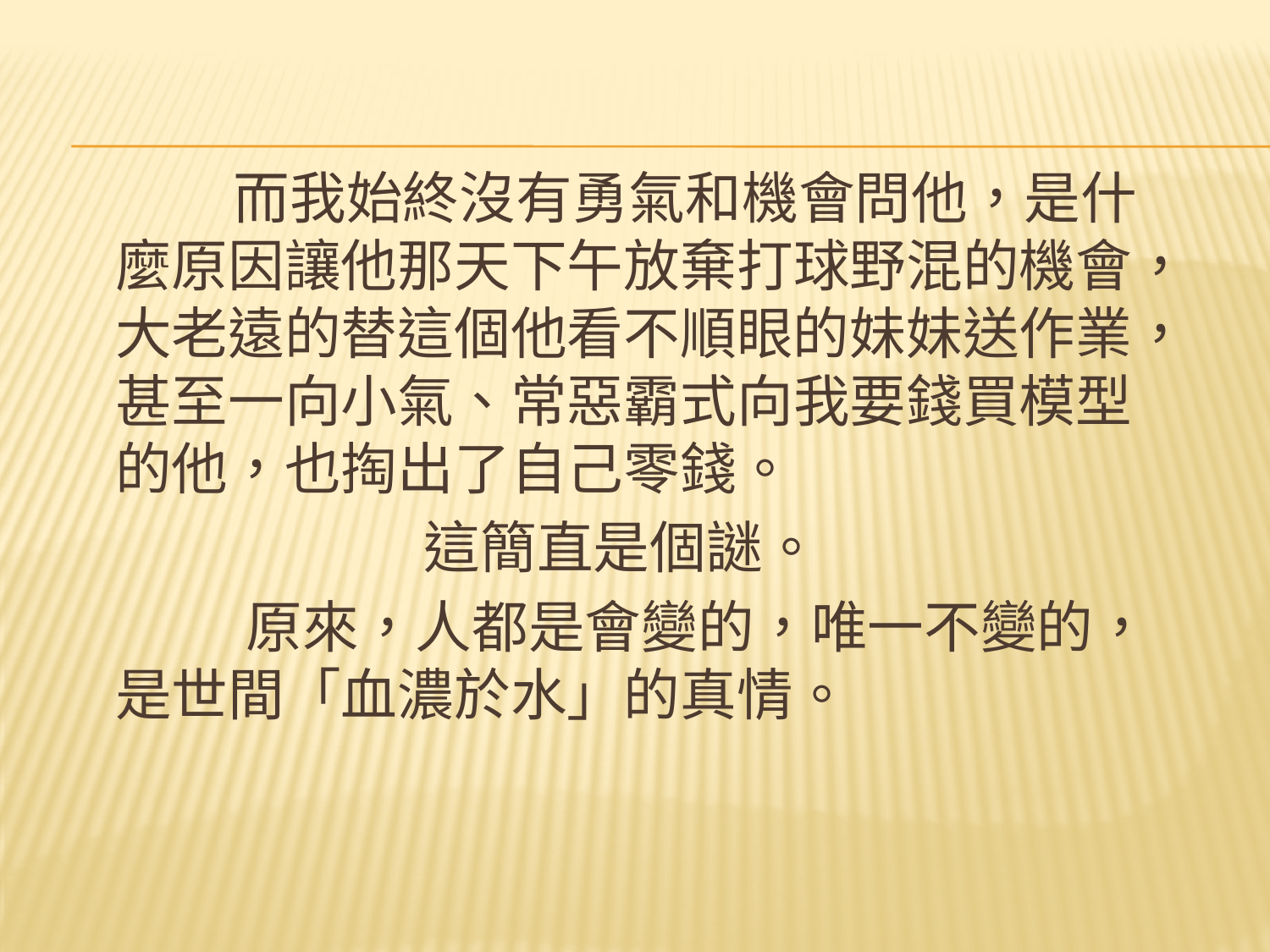

而我始終沒有勇氣和機會問他，是什麼原因讓他那天下午放棄打球野混的機會，大老遠的替這個他看不順眼的妹妹送作業，甚至一向小氣、常惡霸式向我要錢買模型的他，也掏出了自己零錢。
                           這簡直是個謎。
             原來，人都是會變的，唯一不變的，是世間「血濃於水」的真情。

#
唯一不變的，是世間「血濃於水」的真情。